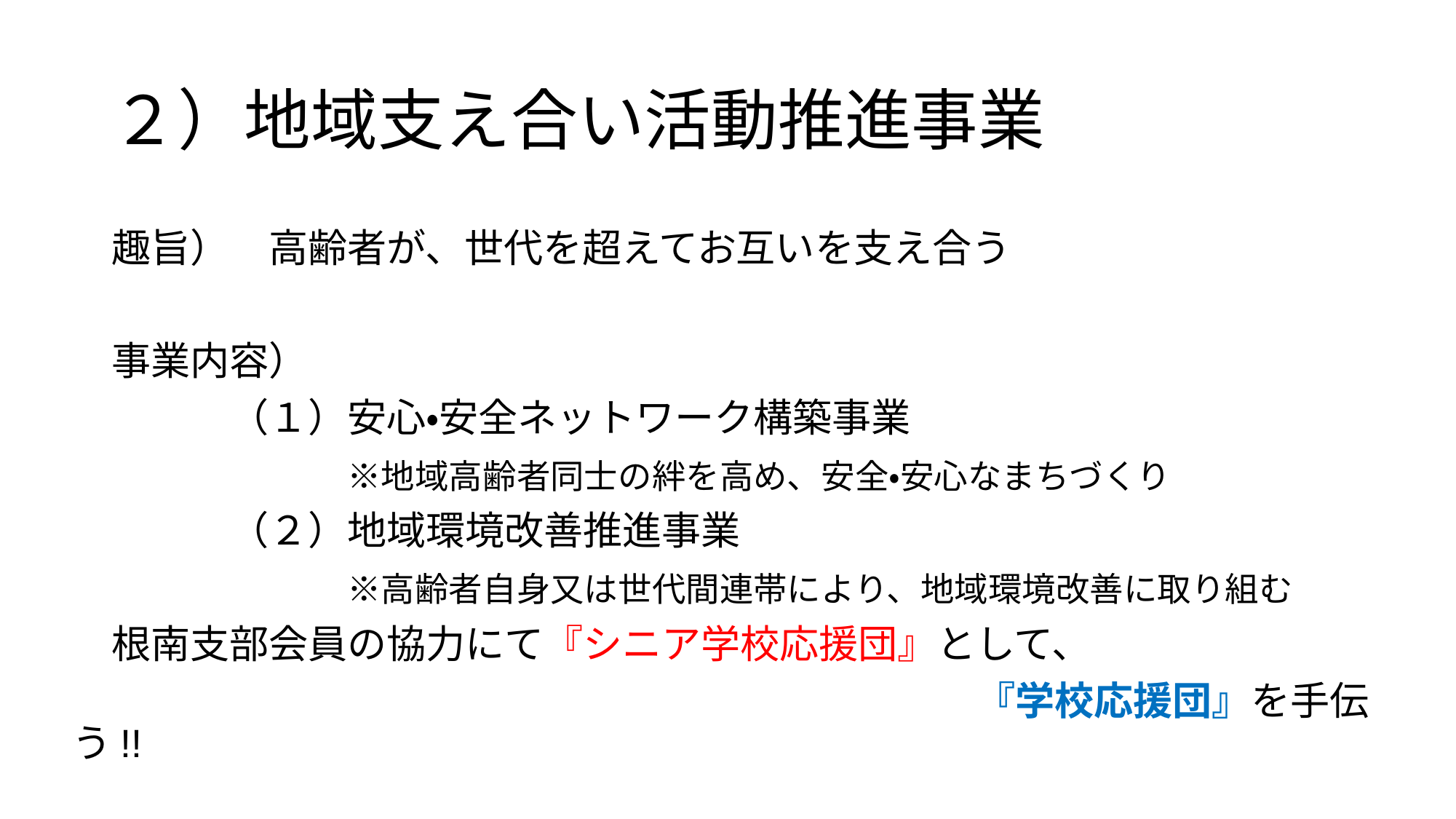

# ２）地域支え合い活動推進事業
　趣旨）　高齢者が、世代を超えてお互いを支え合う

　事業内容）
　　　　（１）安心・安全ネットワーク構築事業
　　　　　　　※地域高齢者同士の絆を高め、安全・安心なまちづくり
　　　　（２）地域環境改善推進事業
　　　　　　　※高齢者自身又は世代間連帯により、地域環境改善に取り組む
　根南支部会員の協力にて『シニア学校応援団』として、
　　　　　　　　　　　　　　　　　　　　　　　『学校応援団』を手伝う!!